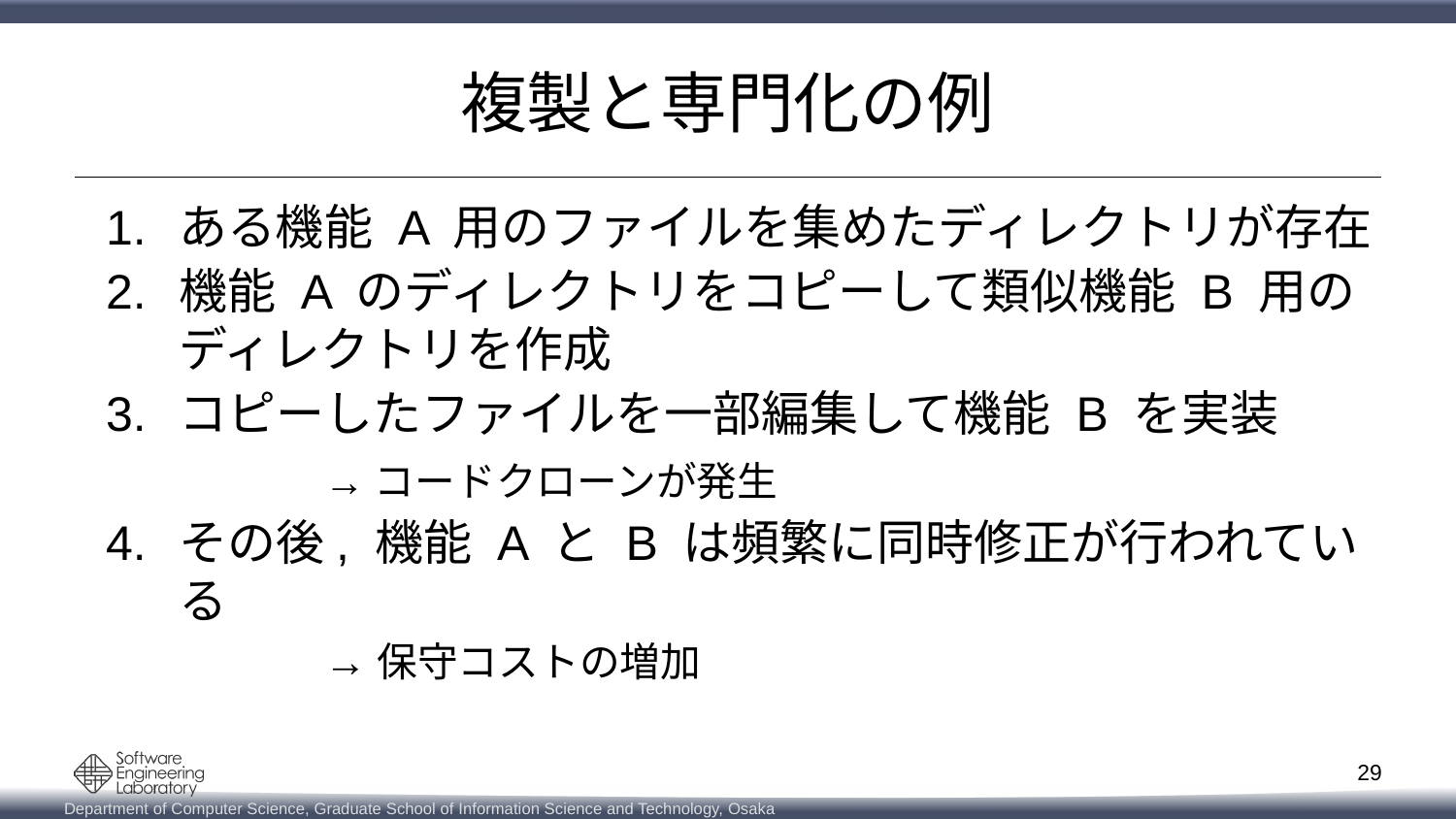

# 複製と専門化の例
ある機能 A 用のファイルを集めたディレクトリが存在
機能 A のディレクトリをコピーして類似機能 B 用の
ディレクトリを作成
コピーしたファイルを一部編集して機能 B を実装
	→コードクローンが発生
その後, 機能 A と B は頻繁に同時修正が行われている
	→保守コストの増加
29